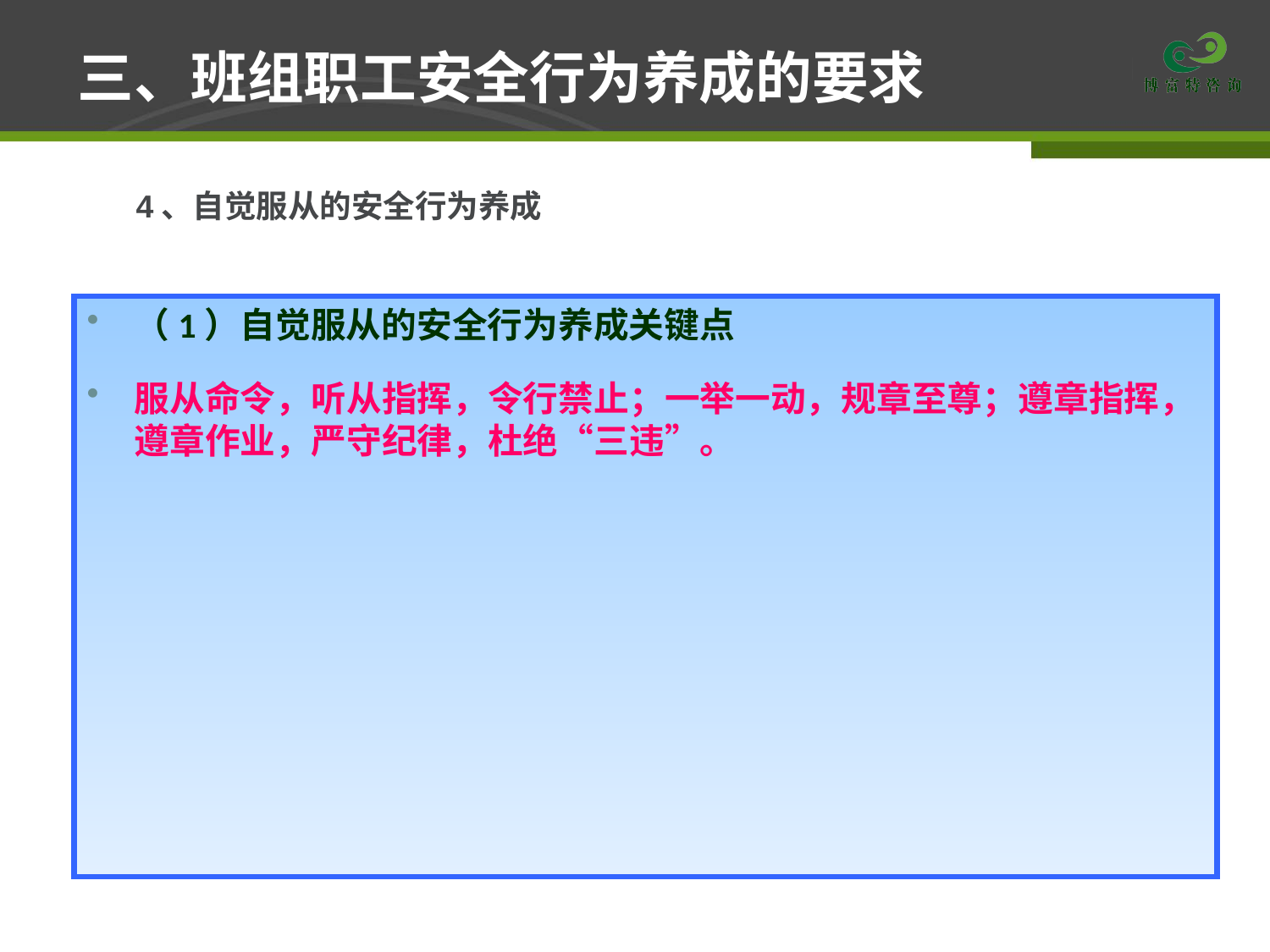

# 三、班组职工安全行为养成的要求
4、自觉服从的安全行为养成
（1）自觉服从的安全行为养成关键点
服从命令，听从指挥，令行禁止；一举一动，规章至尊；遵章指挥，遵章作业，严守纪律，杜绝“三违”。
61